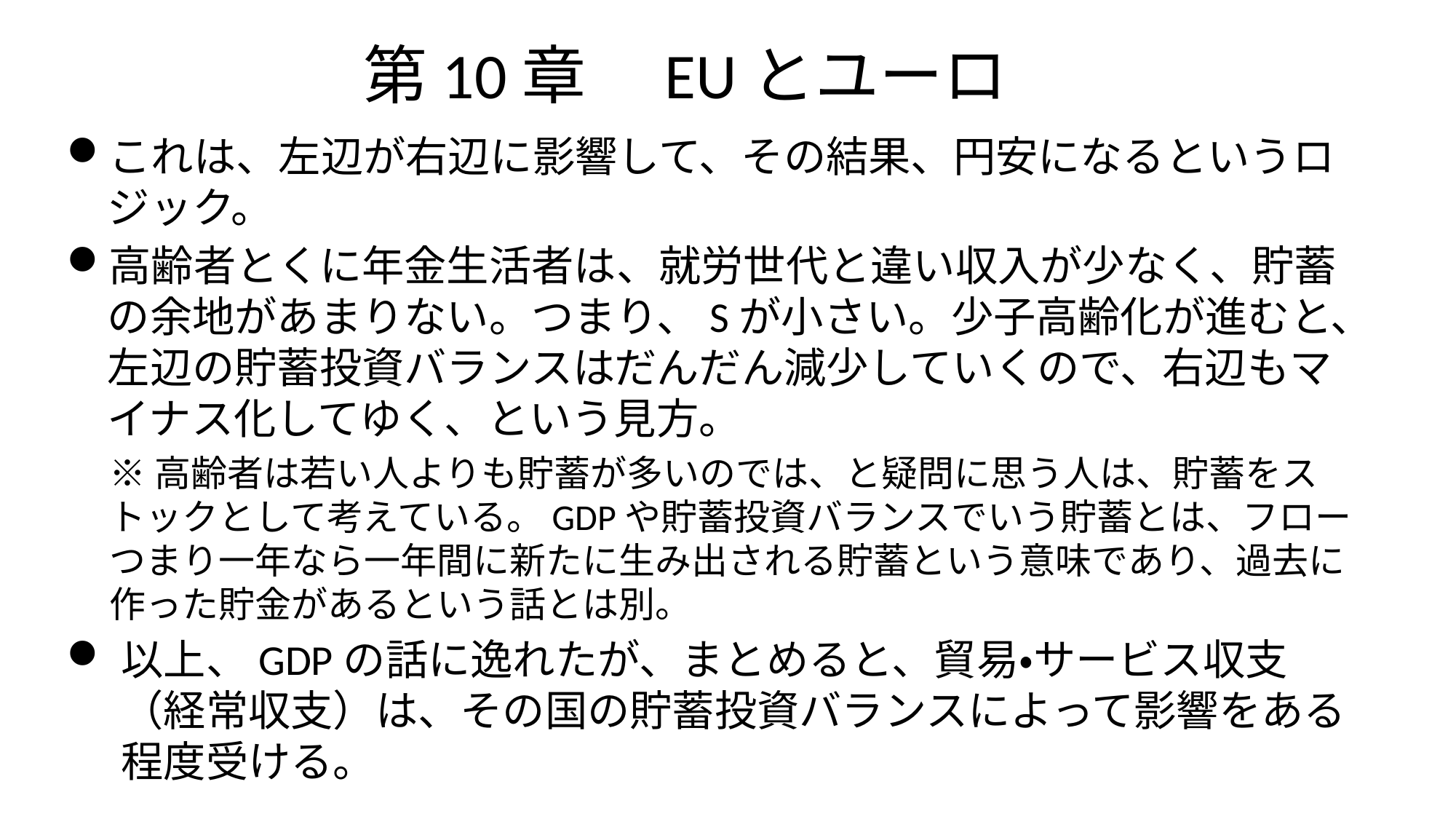

# 第10章　EUとユーロ
これは、左辺が右辺に影響して、その結果、円安になるというロジック。
高齢者とくに年金生活者は、就労世代と違い収入が少なく、貯蓄の余地があまりない。つまり、Sが小さい。少子高齢化が進むと、左辺の貯蓄投資バランスはだんだん減少していくので、右辺もマイナス化してゆく、という見方。
※高齢者は若い人よりも貯蓄が多いのでは、と疑問に思う人は、貯蓄をストックとして考えている。GDPや貯蓄投資バランスでいう貯蓄とは、フローつまり一年なら一年間に新たに生み出される貯蓄という意味であり、過去に作った貯金があるという話とは別。
以上、GDPの話に逸れたが、まとめると、貿易・サービス収支（経常収支）は、その国の貯蓄投資バランスによって影響をある程度受ける。